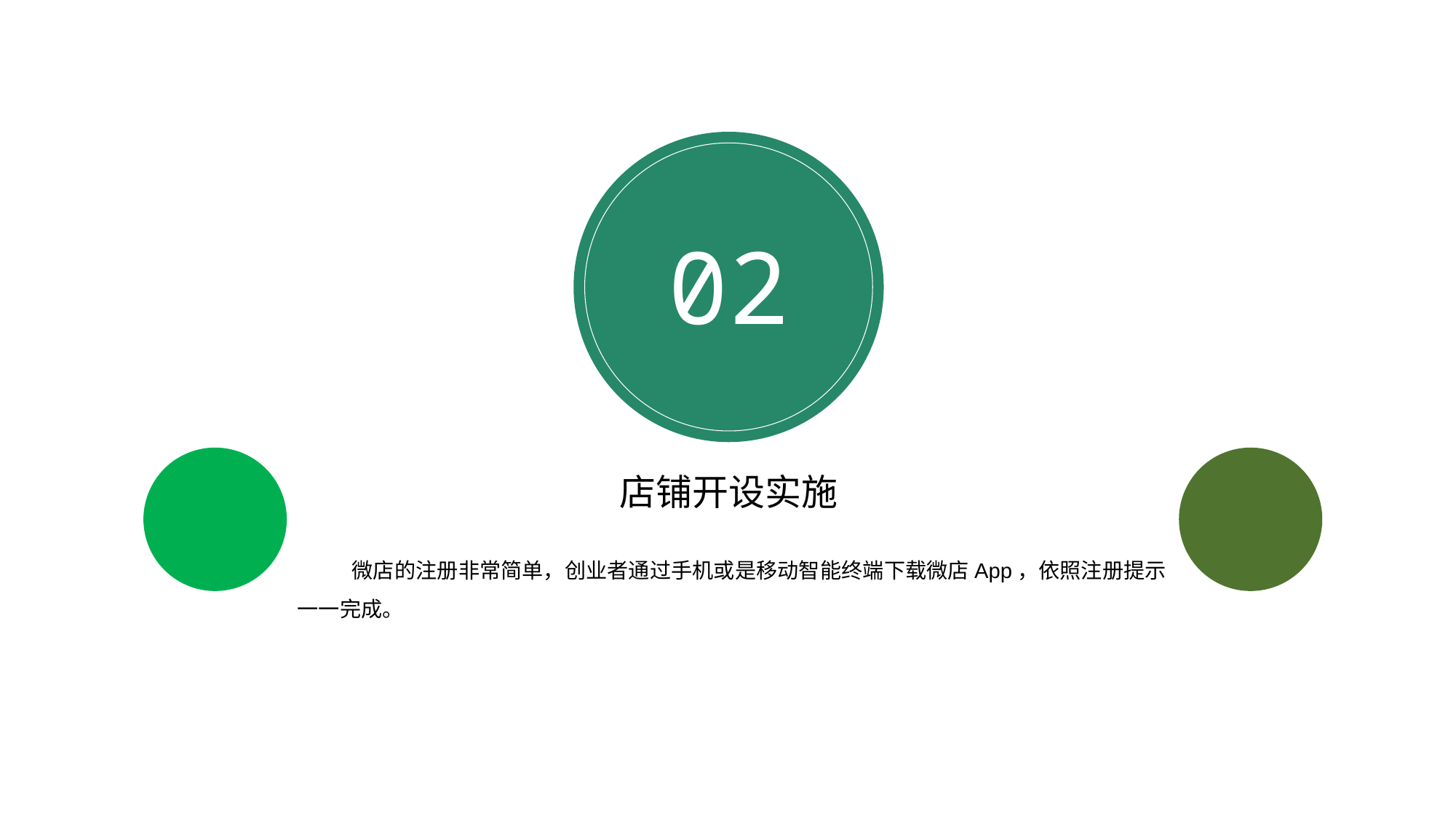

02

店铺开设实施
微店的注册非常简单，创业者通过手机或是移动智能终端下载微店App，依照注册提示一一完成。